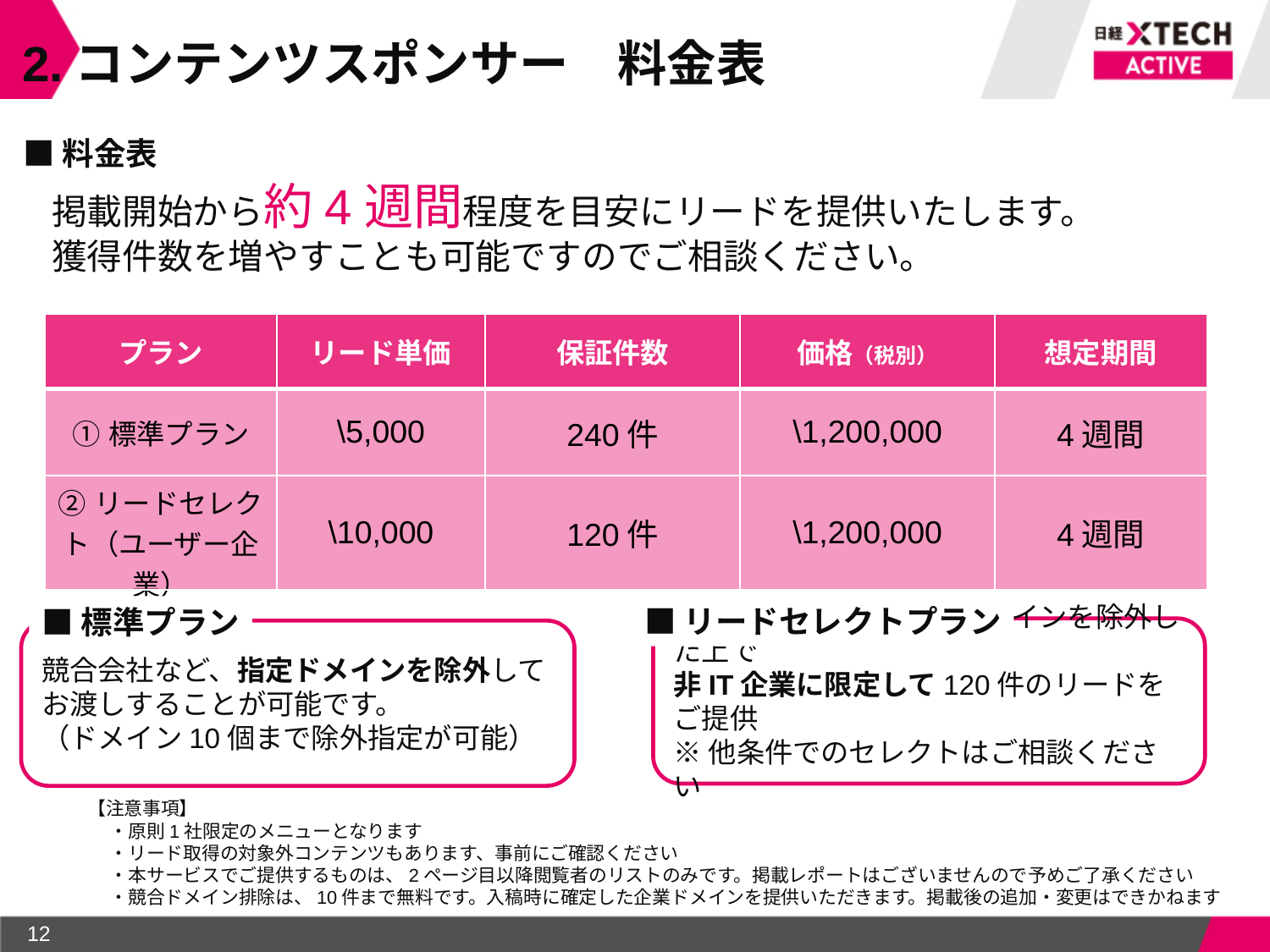

2.コンテンツスポンサー　料金表
■料金表
掲載開始から約4週間程度を目安にリードを提供いたします。
獲得件数を増やすことも可能ですのでご相談ください。
| プラン | リード単価 | 保証件数 | 価格（税別） | 想定期間 |
| --- | --- | --- | --- | --- |
| ①標準プラン | \5,000 | 240件 | \1,200,000 | 4週間 |
| ②リードセレクト（ユーザー企業） | \10,000 | 120件 | \1,200,000 | 4週間 |
■リードセレクトプラン
閲覧者データから指定ドメインを除外した上で
非IT企業に限定して120件のリードをご提供
※他条件でのセレクトはご相談ください
■標準プラン
競合会社など、指定ドメインを除外して
お渡しすることが可能です。
（ドメイン10個まで除外指定が可能）
【注意事項】
　 ・原則1社限定のメニューとなります
　 ・リード取得の対象外コンテンツもあります、事前にご確認ください
　 ・本サービスでご提供するものは、2ページ目以降閲覧者のリストのみです。掲載レポートはございませんので予めご了承ください
 　・競合ドメイン排除は、10件まで無料です。入稿時に確定した企業ドメインを提供いただきます。掲載後の追加・変更はできかねます
12